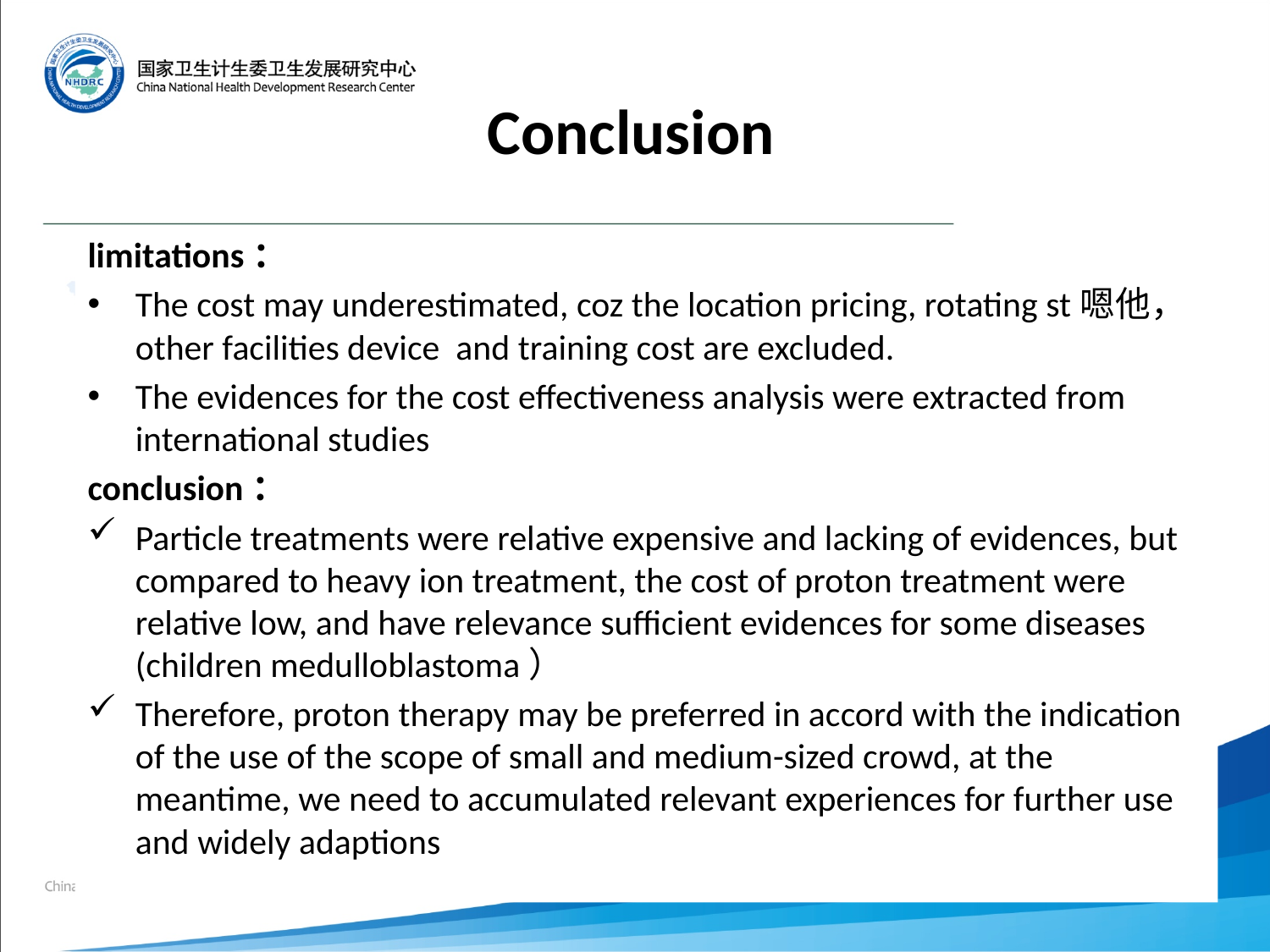

# Conclusion
limitations：
The cost may underestimated, coz the location pricing, rotating st嗯他， other facilities device  and training cost are excluded.
The evidences for the cost effectiveness analysis were extracted from international studies
conclusion：
Particle treatments were relative expensive and lacking of evidences, but compared to heavy ion treatment, the cost of proton treatment were relative low, and have relevance sufficient evidences for some diseases (children medulloblastoma）
Therefore, proton therapy may be preferred in accord with the indication of the use of the scope of small and medium-sized crowd, at the meantime, we need to accumulated relevant experiences for further use and widely adaptions